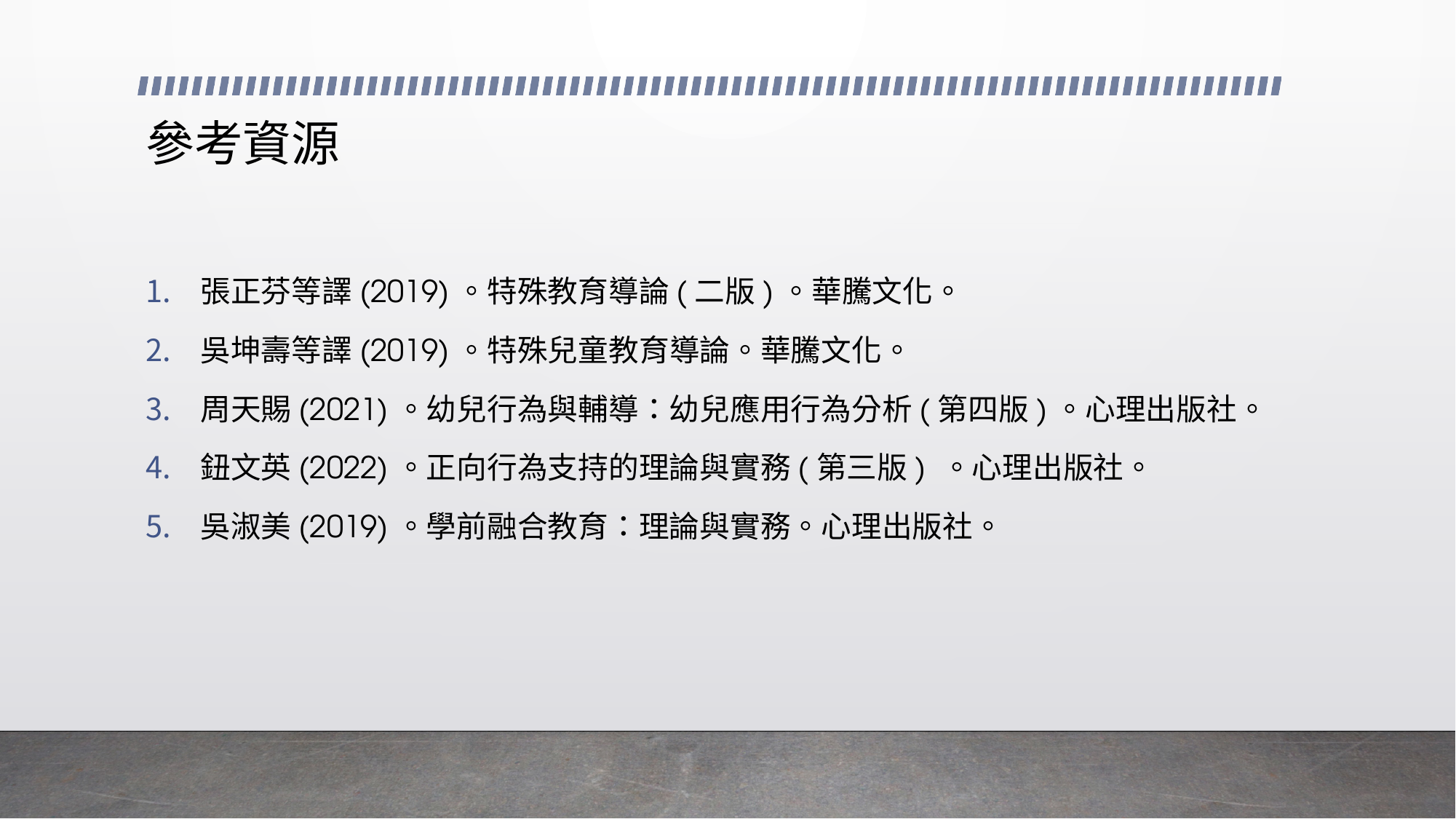

# 參考資源
張正芬等譯(2019)。特殊教育導論(二版)。華騰文化。
吳坤壽等譯(2019)。特殊兒童教育導論。華騰文化。
周天賜(2021)。幼兒行為與輔導：幼兒應用行為分析(第四版)。心理出版社。
鈕文英(2022)。正向行為支持的理論與實務(第三版) 。心理出版社。
吳淑美(2019)。學前融合教育：理論與實務。心理出版社。